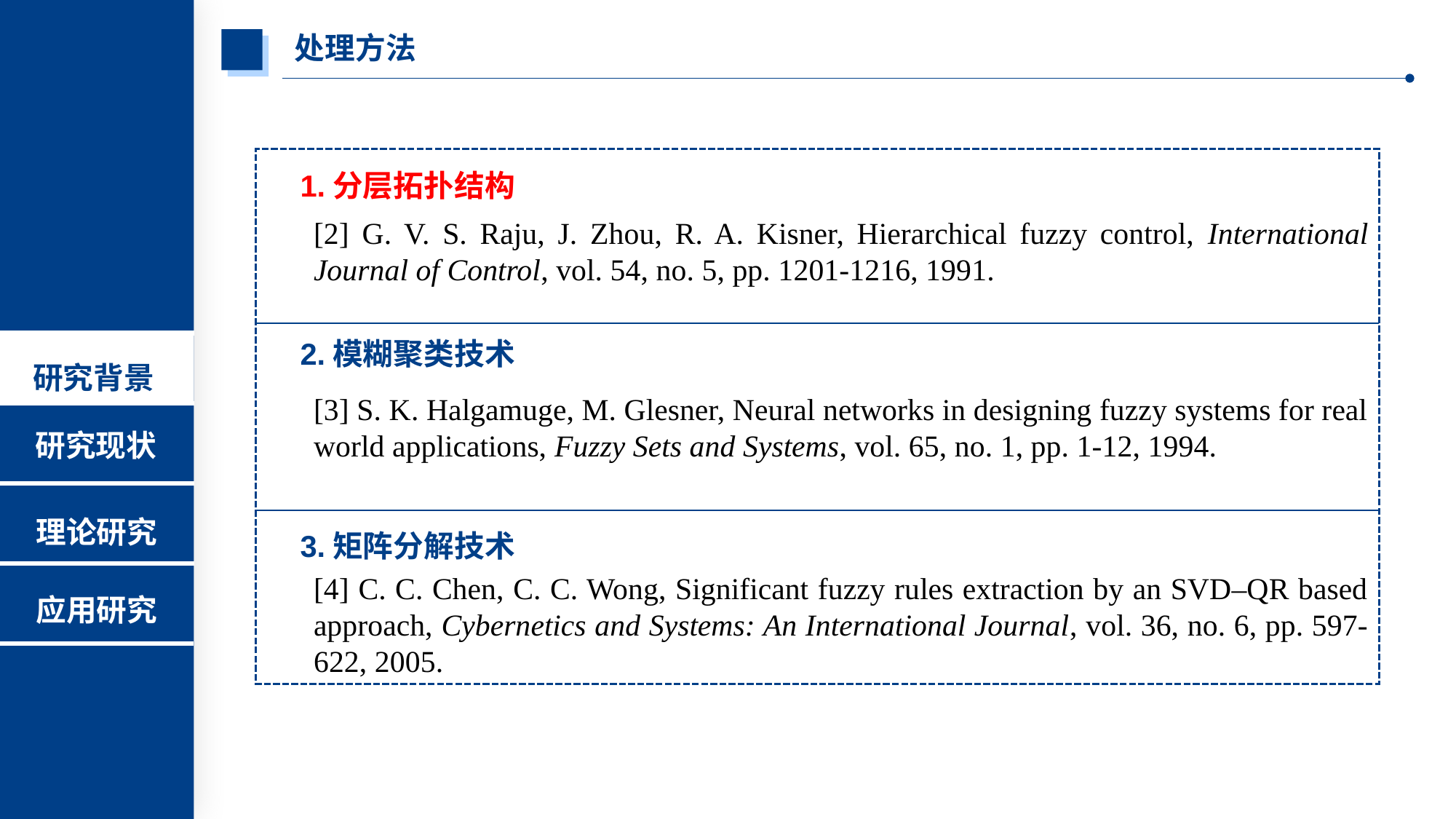

处理方法

1.分层拓扑结构
[2] G. V. S. Raju, J. Zhou, R. A. Kisner, Hierarchical fuzzy control, International Journal of Control, vol. 54, no. 5, pp. 1201-1216, 1991.

2.模糊聚类技术

研究背景
[3] S. K. Halgamuge, M. Glesner, Neural networks in designing fuzzy systems for real world applications, Fuzzy Sets and Systems, vol. 65, no. 1, pp. 1-12, 1994.

研究现状
理论研究
3.矩阵分解技术
[4] C. C. Chen, C. C. Wong, Significant fuzzy rules extraction by an SVD–QR based approach, Cybernetics and Systems: An International Journal, vol. 36, no. 6, pp. 597-622, 2005.

应用研究